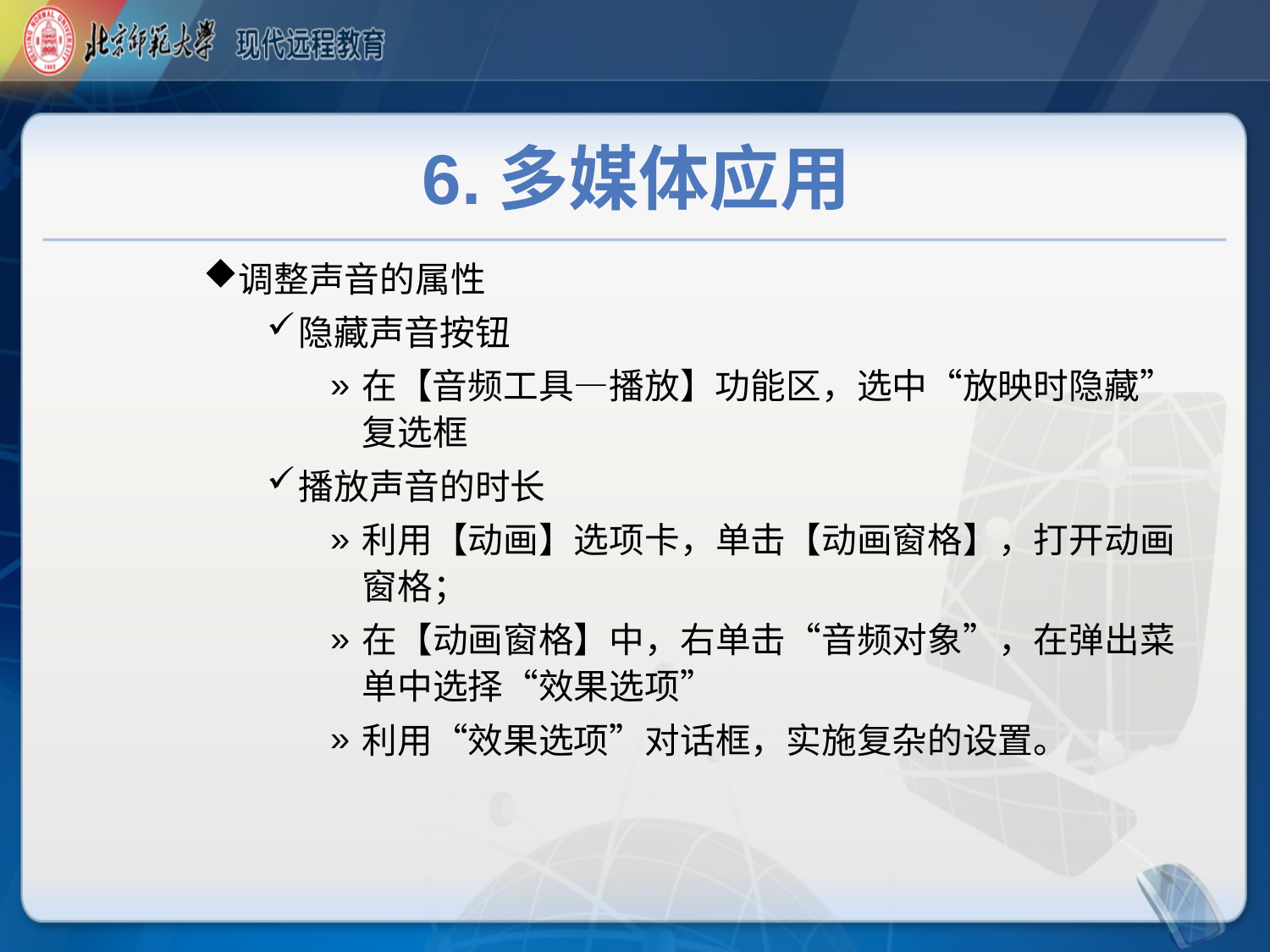

# 6.多媒体应用
调整声音的属性
隐藏声音按钮
在【音频工具—播放】功能区，选中“放映时隐藏”复选框
播放声音的时长
利用【动画】选项卡，单击【动画窗格】，打开动画窗格；
在【动画窗格】中，右单击“音频对象”，在弹出菜单中选择“效果选项”
利用“效果选项”对话框，实施复杂的设置。